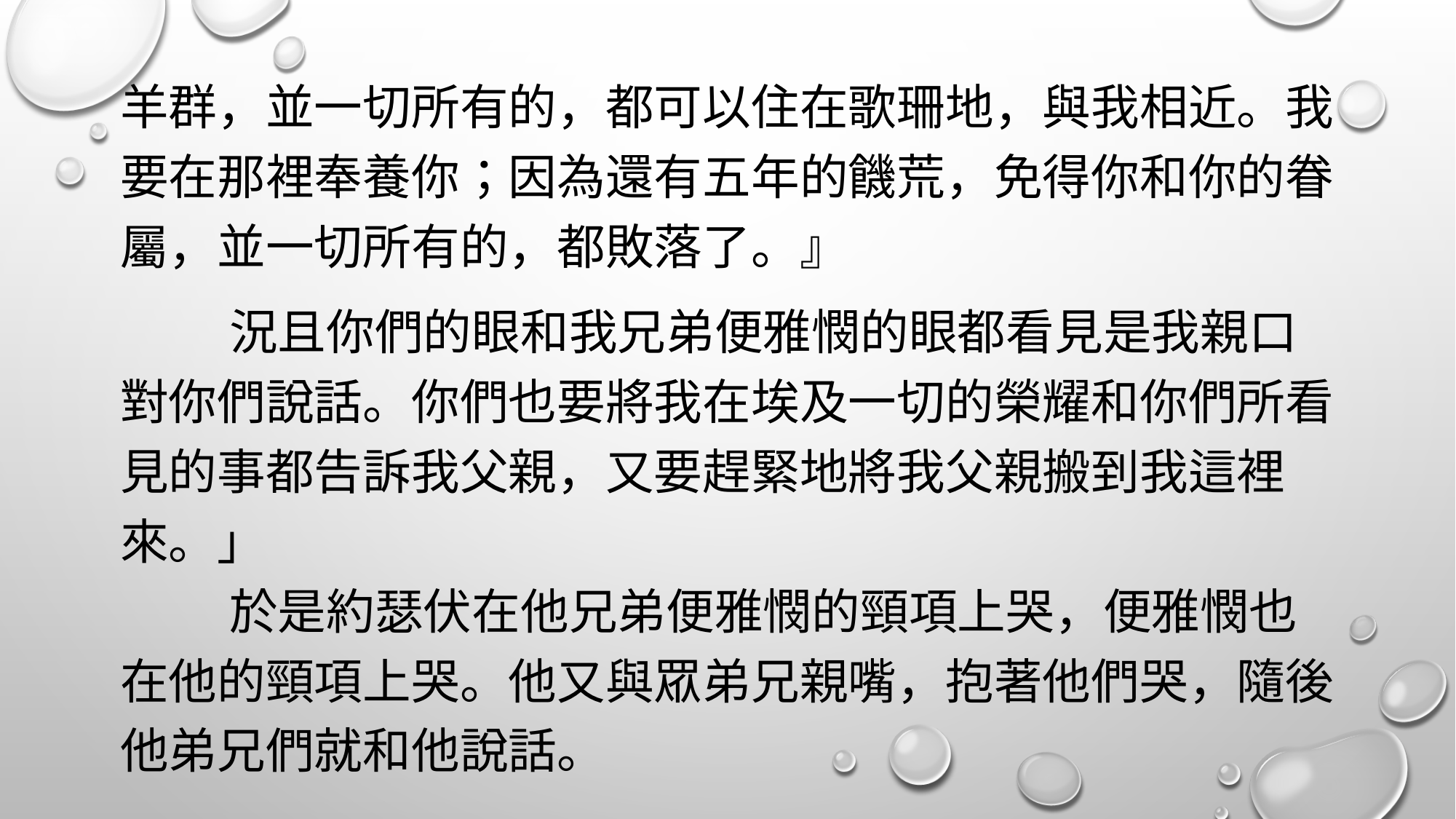

羊群，並一切所有的，都可以住在歌珊地，與我相近。我要在那裡奉養你；因為還有五年的饑荒，免得你和你的眷屬，並一切所有的，都敗落了。』
	況且你們的眼和我兄弟便雅憫的眼都看見是我親口對你們說話。你們也要將我在埃及一切的榮耀和你們所看見的事都告訴我父親，又要趕緊地將我父親搬到我這裡來。」
	於是約瑟伏在他兄弟便雅憫的頸項上哭，便雅憫也在他的頸項上哭。他又與眾弟兄親嘴，抱著他們哭，隨後他弟兄們就和他說話。